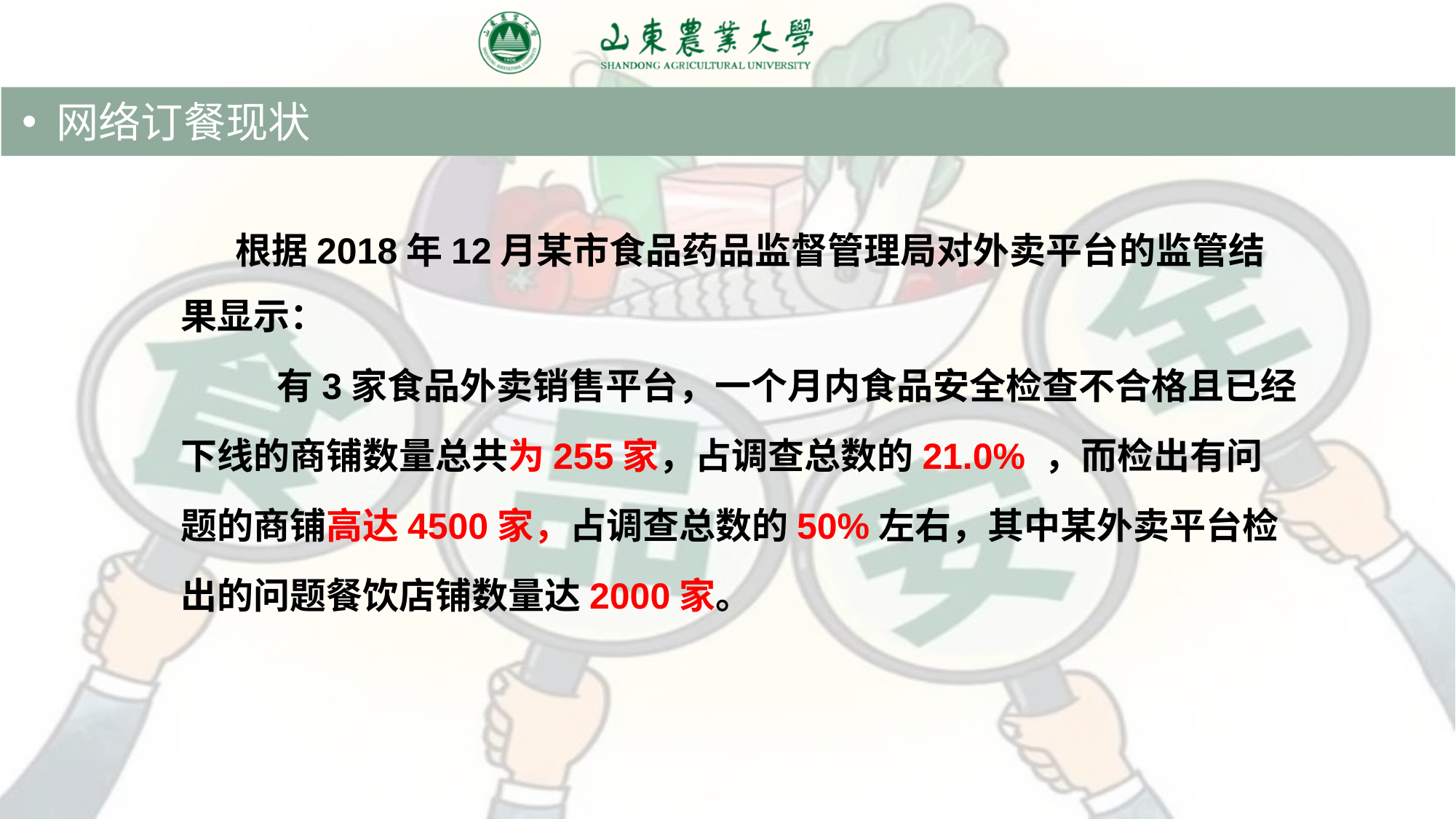

网络订餐现状
根据2018年12月某市食品药品监督管理局对外卖平台的监管结果显示：
    有3家食品外卖销售平台，一个月内食品安全检查不合格且已经下线的商铺数量总共为255家，占调查总数的21.0% ，而检出有问题的商铺高达4500家，占调查总数的50%左右，其中某外卖平台检出的问题餐饮店铺数量达2000家。